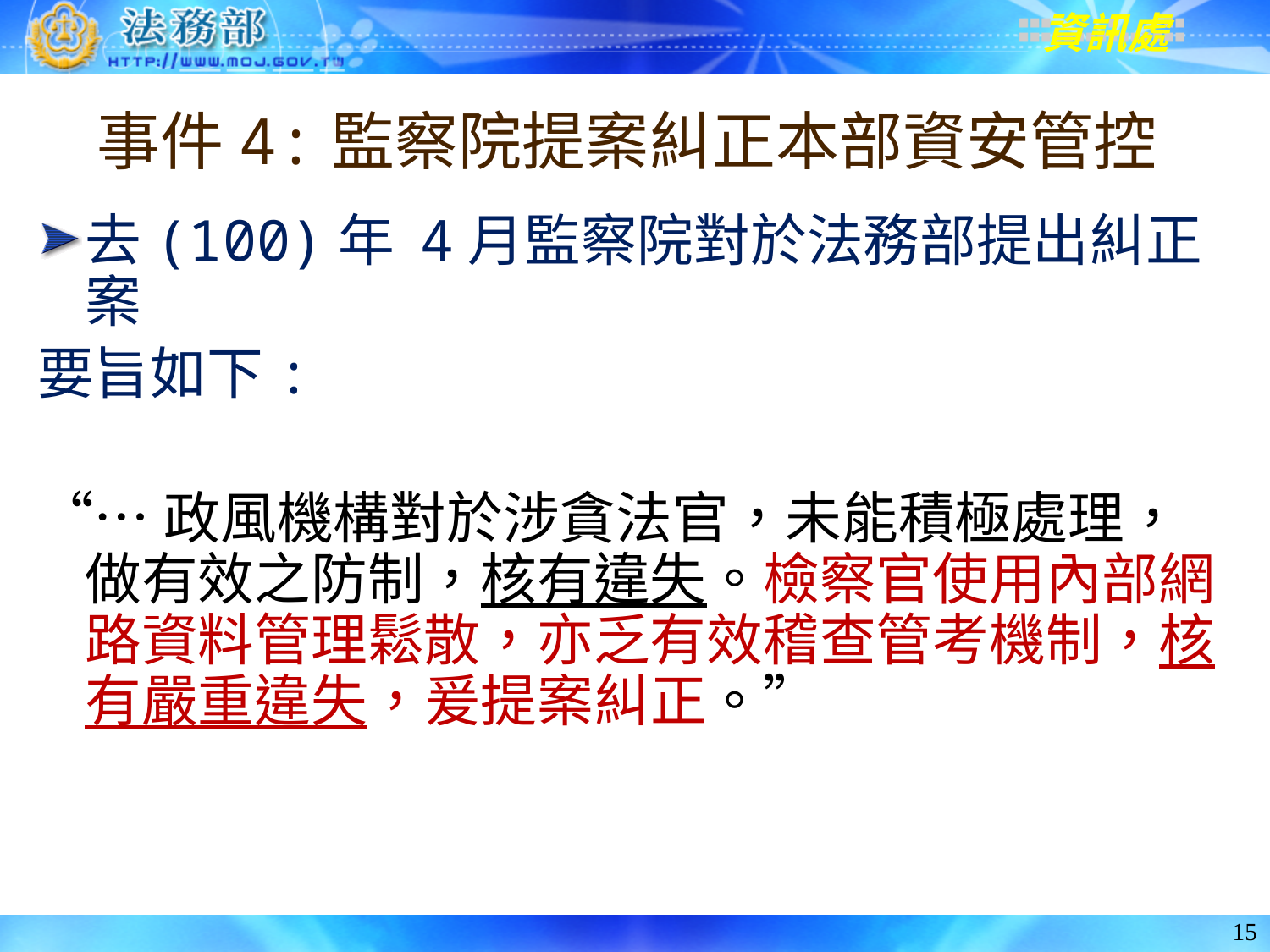

# 事件4:監察院提案糾正本部資安管控
去(100)年 4月監察院對於法務部提出糾正案
要旨如下:

“…政風機構對於涉貪法官，未能積極處理，做有效之防制，核有違失。檢察官使用內部網路資料管理鬆散，亦乏有效稽查管考機制，核有嚴重違失，爰提案糾正。”